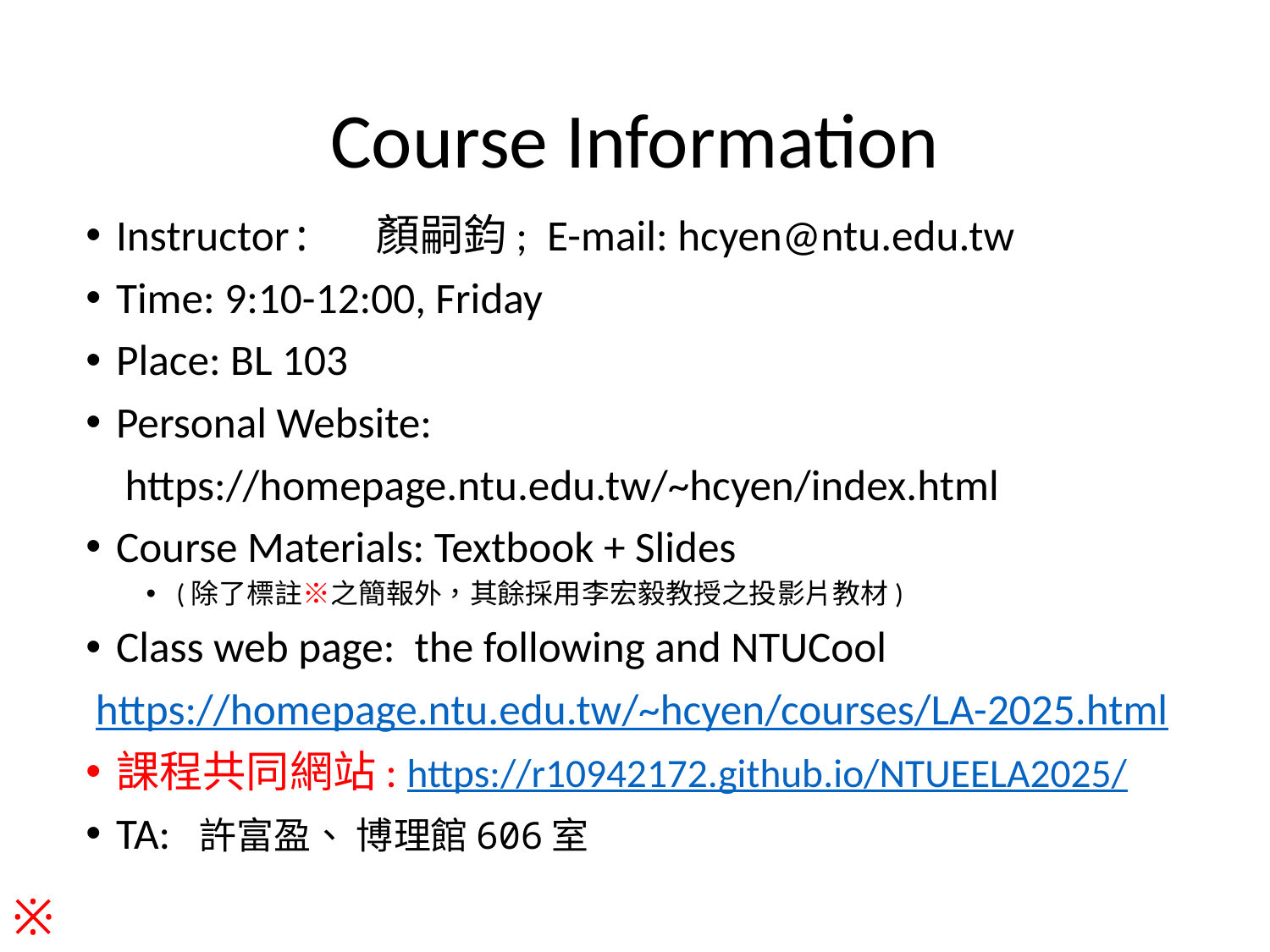

# Course Information
Instructor:  顏嗣鈞;  E-mail: hcyen@ntu.edu.tw
Time: 9:10-12:00, Friday
Place: BL 103
Personal Website:
    https://homepage.ntu.edu.tw/~hcyen/index.html
Course Materials: Textbook + Slides
(除了標註※之簡報外，其餘採用李宏毅教授之投影片教材)
Class web page:  the following and NTUCool
 https://homepage.ntu.edu.tw/~hcyen/courses/LA-2025.html
課程共同網站: https://r10942172.github.io/NTUEELA2025/
TA:  許富盈、 博理館606室

※